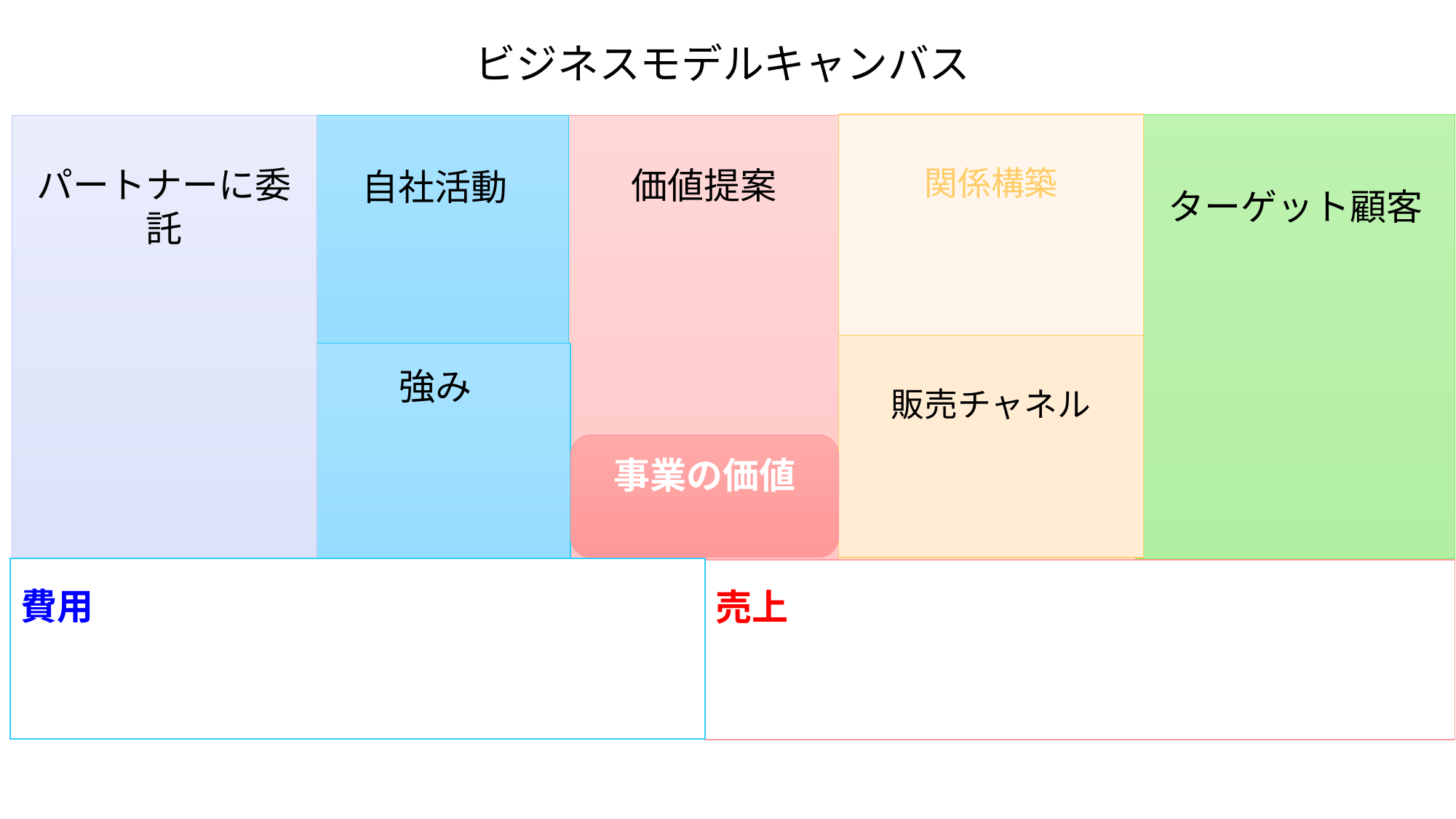

# ビジネスモデルキャンバス
ターゲット顧客

| 関係構築 |
| --- |
| 販売チャネル |
パートナーに委託

自社活動

価値提案

強み

事業の価値

費用

売上